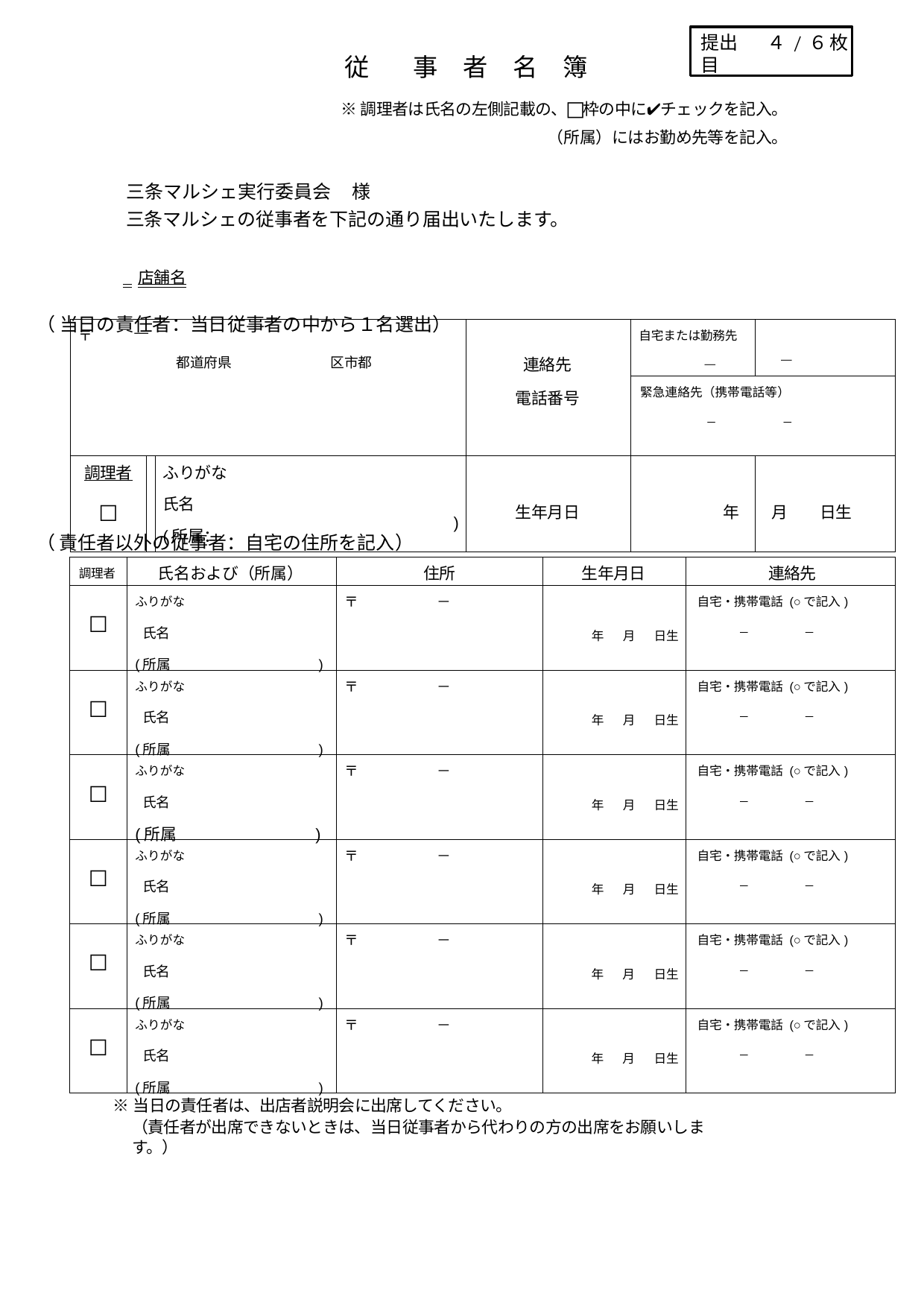

提出	４/６枚目
従	事	者	名	簿
※調理者は氏名の左側記載の、☐枠の中に✔チェックを記入。
（所属）にはお勤め先等を記入。

三条マルシェ実行委員会	様
三条マルシェの従事者を下記の通り届出いたします。
  店舗名
（ 当日の責任者：当日従事者の中から１名選出）
| 〒 | — |  | 都道府県 | 区市都 |  | 連絡先電話番号 | 自宅または勤務先 — | — |  |
| --- | --- | --- | --- | --- | --- | --- | --- | --- | --- |
|  |  |  |  |  |  |  | 緊急連絡先（携帯電話等） － － |  |  |
| 調理者 ☐ |  |  | ふりがな 氏名 (所属： |  | ) | 生年月日 | 年 | 月 | 日生 |
（ 責任者以外の従事者：自宅の住所を記入）
| 調理者 | 氏名および（所属） | 住所 | 生年月日 | 連絡先 |
| --- | --- | --- | --- | --- |
| ☐ | ふりがな 氏名 (所属 ) | 〒 － | 年 月 日生 | 自宅・携帯電話 (○で記入) － － |
| ☐ | ふりがな 氏名 (所属 ) | 〒 － | 年 月 日生 | 自宅・携帯電話 (○で記入) － － |
| ☐ | ふりがな 氏名 (所属 ) | 〒 － | 年 月 日生 | 自宅・携帯電話 (○で記入) － － |
| ☐ | ふりがな 氏名 (所属 ) | 〒 － | 年 月 日生 | 自宅・携帯電話 (○で記入) － － |
| ☐ | ふりがな 氏名 (所属 ) | 〒 － | 年 月 日生 | 自宅・携帯電話 (○で記入) － － |
| ☐ | ふりがな 氏名 (所属 ) | 〒 － | 年 月 日生 | 自宅・携帯電話 (○で記入) － － |
※当日の責任者は、出店者説明会に出席してください。
（責任者が出席できないときは、当日従事者から代わりの方の出席をお願いします。）